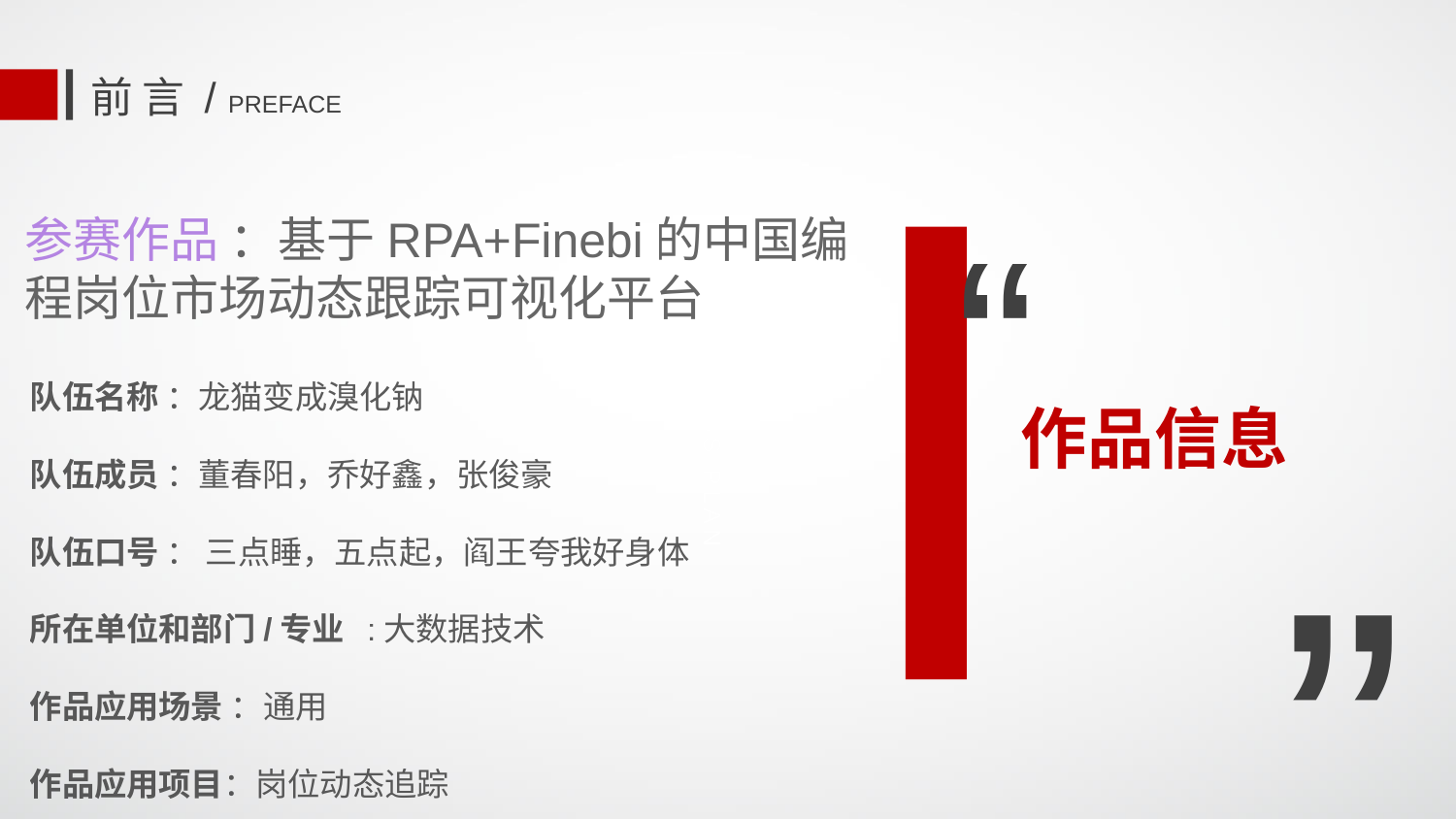

前 言 / PREFACE

“
参赛作品 ：基于RPA+Finebi的中国编程岗位市场动态跟踪可视化平台

队伍名称 ：龙猫变成溴化钠
队伍成员 ：董春阳，乔好鑫，张俊豪
队伍口号 ： 三点睡，五点起，阎王夸我好身体
所在单位和部门/专业  :大数据技术
作品应用场景 ：通用
作品应用项目：岗位动态追踪

作品信息
BUSINESS PLAN
”